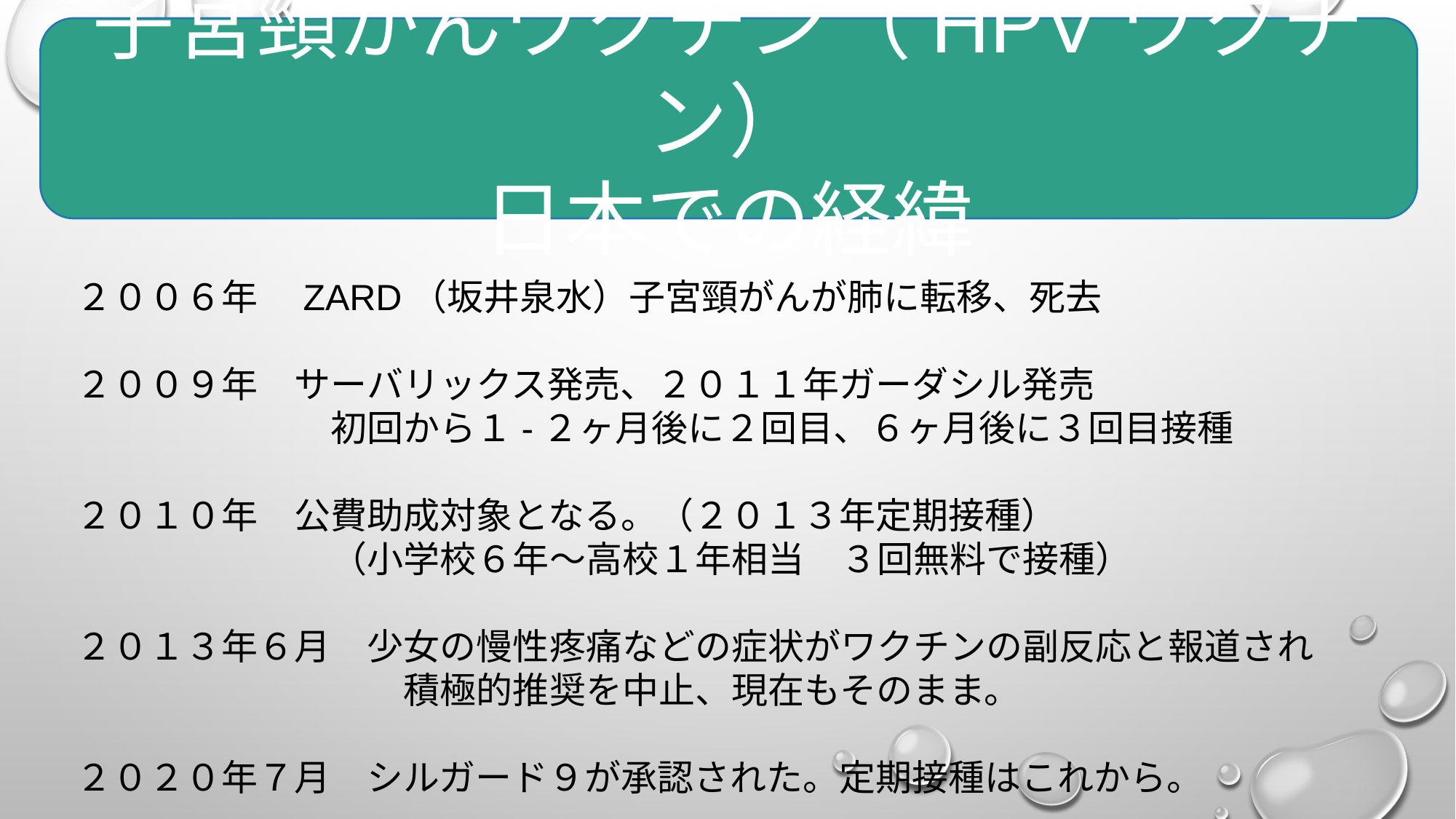

子宮頸がんワクチン（HPVワクチン）
日本での経緯
２００６年　ZARD（坂井泉水）子宮頸がんが肺に転移、死去
２００９年　サーバリックス発売、２０１１年ガーダシル発売
　　　　　　　初回から１-２ヶ月後に２回目、６ヶ月後に３回目接種
２０１０年　公費助成対象となる。（２０１３年定期接種）
　　　　　　　（小学校６年～高校１年相当　３回無料で接種）

２０１３年６月　少女の慢性疼痛などの症状がワクチンの副反応と報道され
　　　　　　　　　積極的推奨を中止、現在もそのまま。

２０２０年７月　シルガード９が承認された。定期接種はこれから。